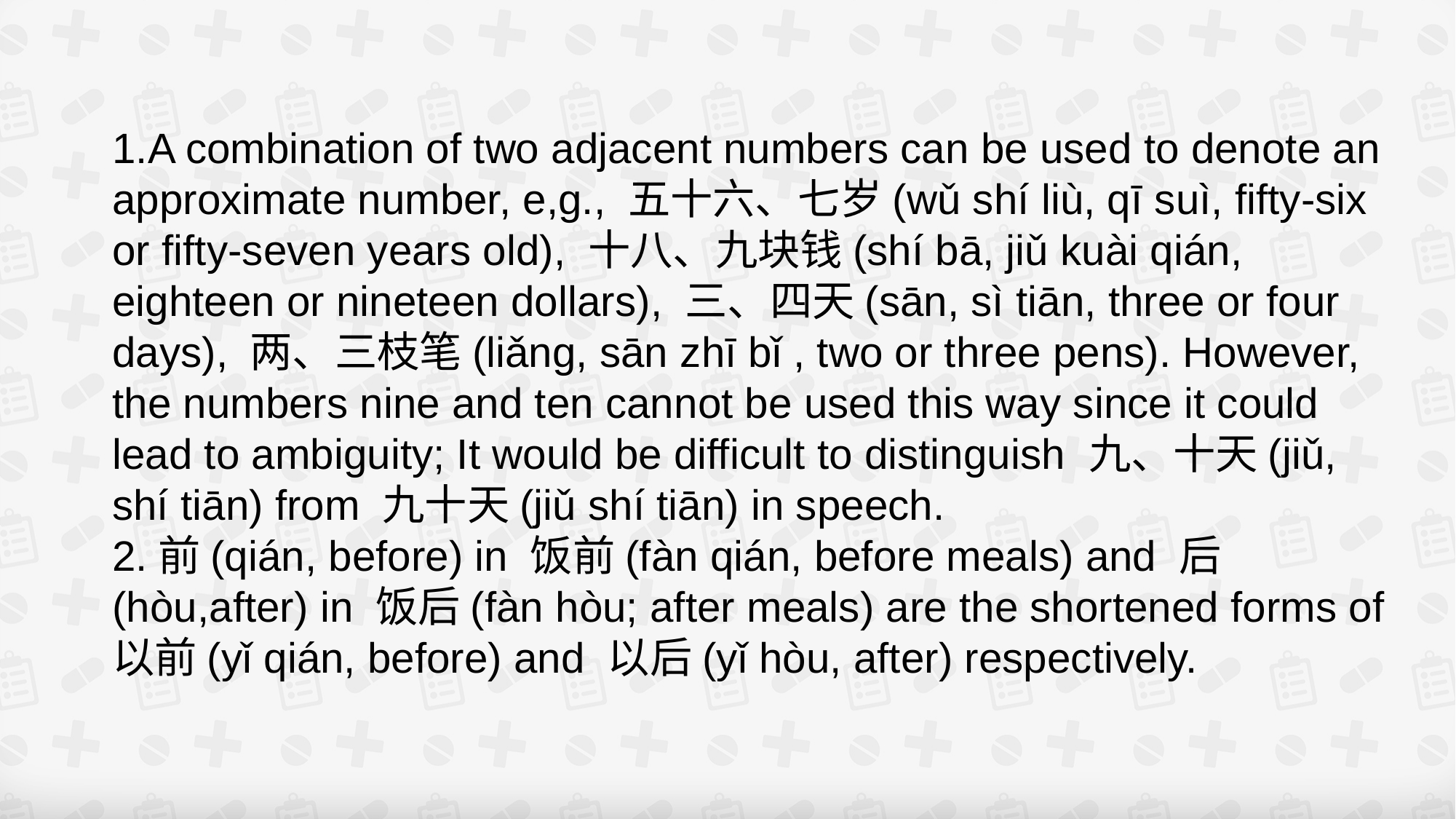

1.A combination of two adjacent numbers can be used to denote an approximate number, e,g., 五十六、七岁(wǔ shí liù, qī suì, fifty-six or fifty-seven years old), 十八、九块钱(shí bā, jiǔ kuài qián, eighteen or nineteen dollars), 三、四天(sān, sì tiān, three or four days), 两、三枝笔(liǎng, sān zhī bǐ , two or three pens). However, the numbers nine and ten cannot be used this way since it could lead to ambiguity; It would be difficult to distinguish 九、十天(jiǔ, shí tiān) from 九十天(jiǔ shí tiān) in speech.
2.前(qián, before) in 饭前(fàn qián, before meals) and 后(hòu,after) in 饭后(fàn hòu; after meals) are the shortened forms of 以前(yǐ qián, before) and 以后(yǐ hòu, after) respectively.